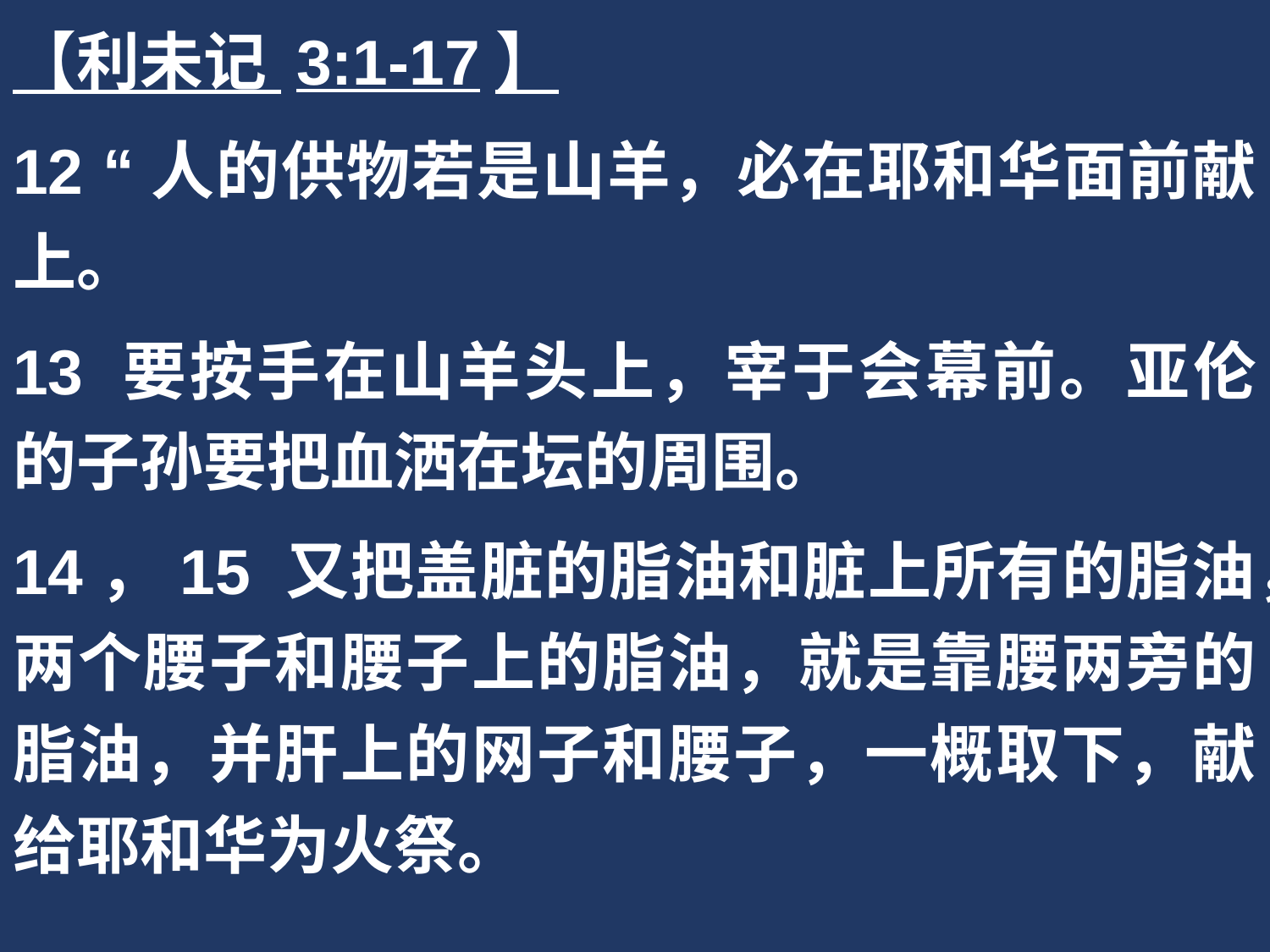

【利未记 3:1-17】
12 “人的供物若是山羊，必在耶和华面前献上。
13 要按手在山羊头上，宰于会幕前。亚伦的子孙要把血洒在坛的周围。
14，15 又把盖脏的脂油和脏上所有的脂油，两个腰子和腰子上的脂油，就是靠腰两旁的脂油，并肝上的网子和腰子，一概取下，献给耶和华为火祭。